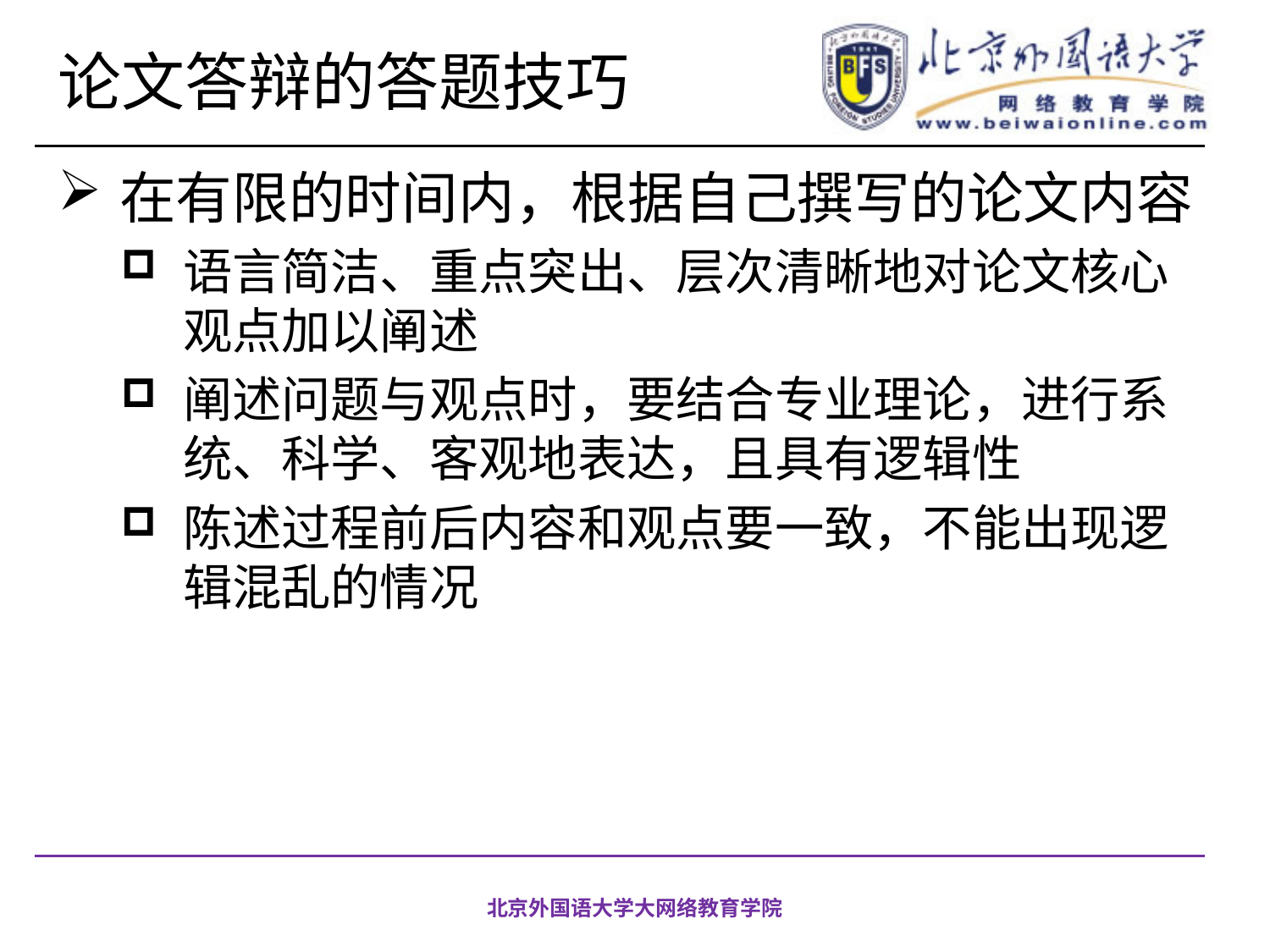

# 论文答辩的答题技巧
在有限的时间内，根据自己撰写的论文内容
语言简洁、重点突出、层次清晰地对论文核心观点加以阐述
阐述问题与观点时，要结合专业理论，进行系统、科学、客观地表达，且具有逻辑性
陈述过程前后内容和观点要一致，不能出现逻辑混乱的情况

北京外国语大学大网络教育学院
60